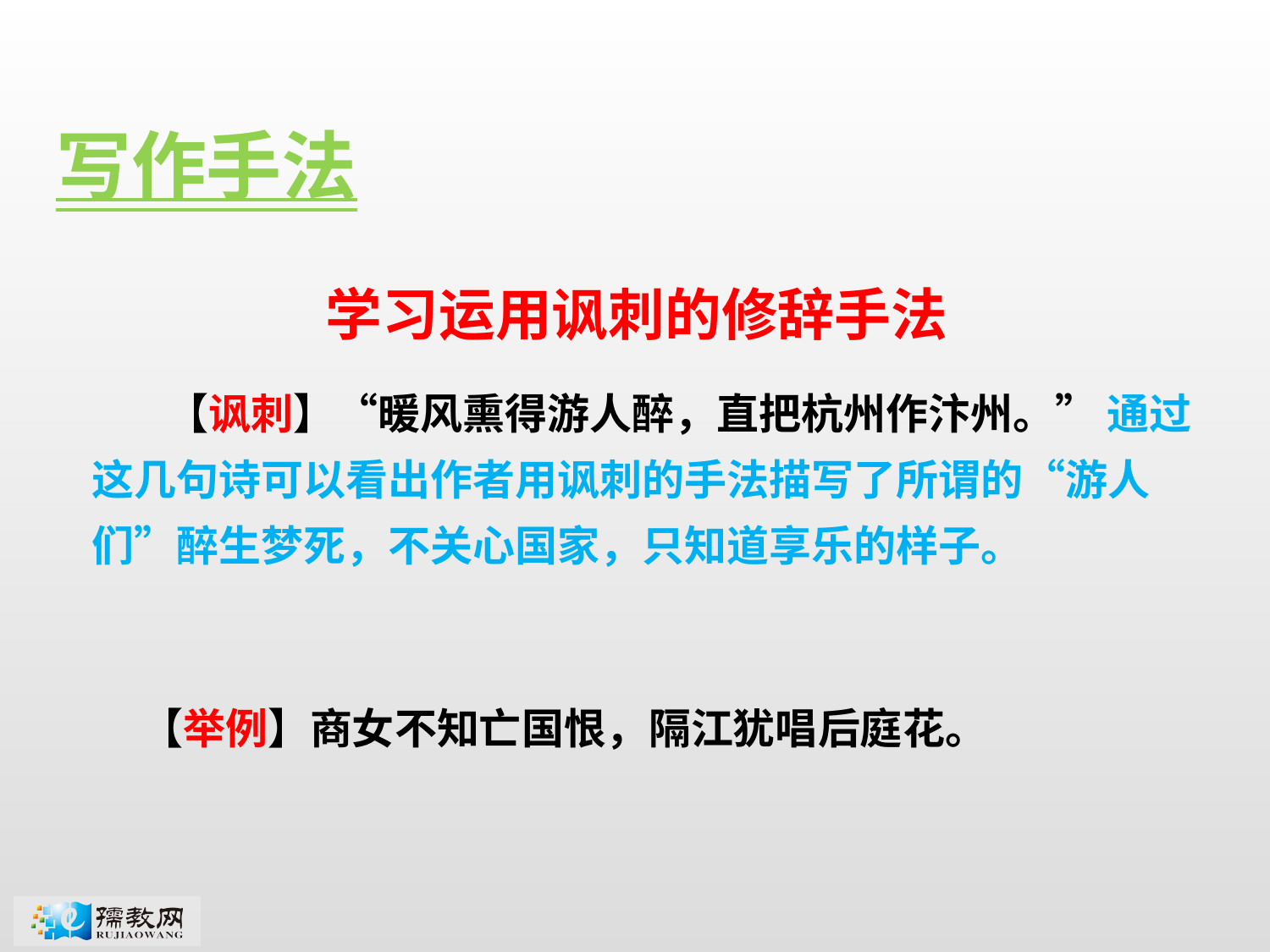

写作手法
学习运用讽刺的修辞手法
【讽刺】“暖风熏得游人醉，直把杭州作汴州。” 通过这几句诗可以看出作者用讽刺的手法描写了所谓的“游人们”醉生梦死，不关心国家，只知道享乐的样子。
   【举例】商女不知亡国恨，隔江犹唱后庭花。